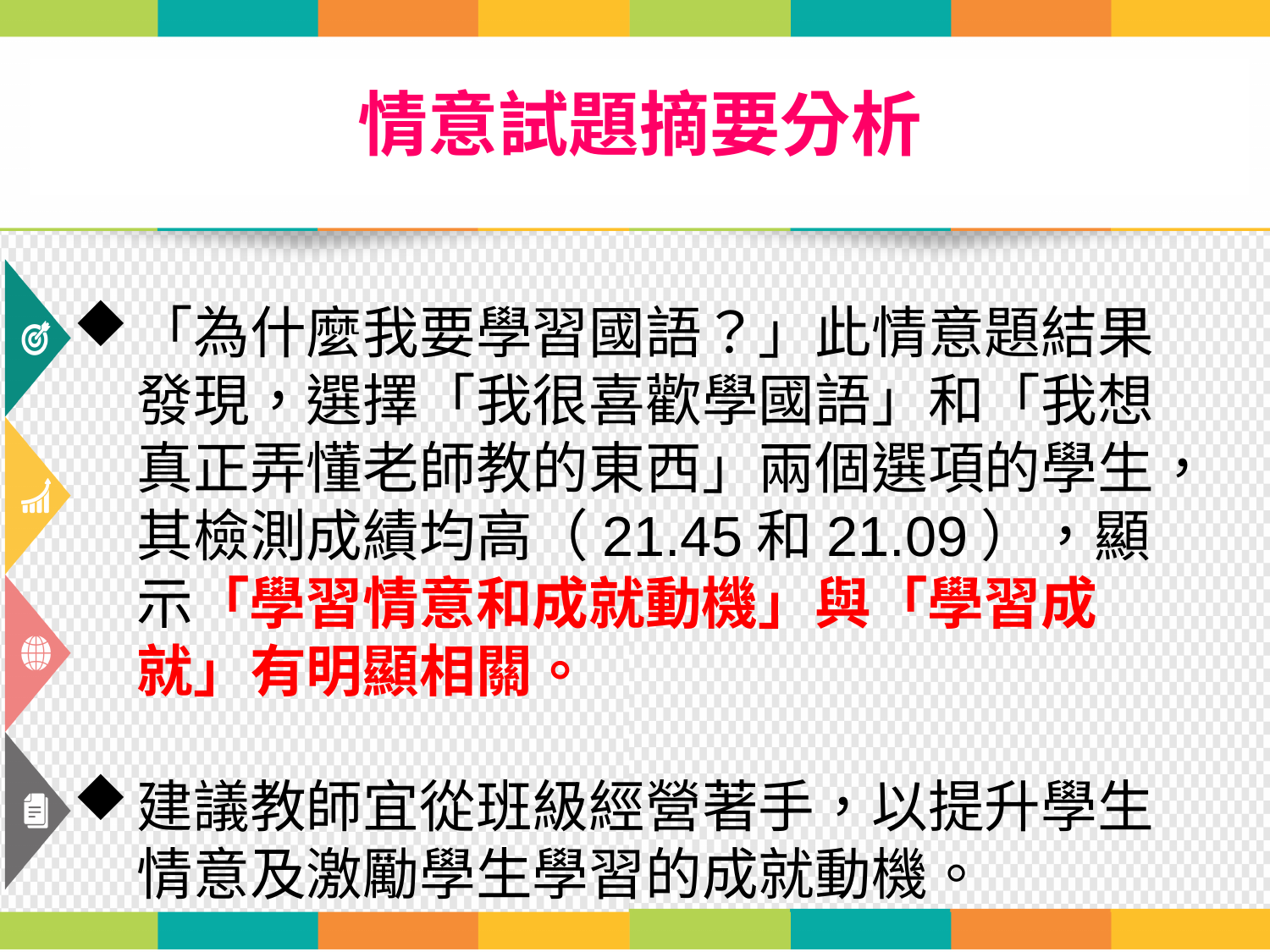

# 情意試題摘要分析
「為什麼我要學習國語？」此情意題結果發現，選擇「我很喜歡學國語」和「我想真正弄懂老師教的東西」兩個選項的學生，其檢測成績均高（21.45和21.09），顯示「學習情意和成就動機」與「學習成就」有明顯相關。

建議教師宜從班級經營著手，以提升學生情意及激勵學生學習的成就動機。